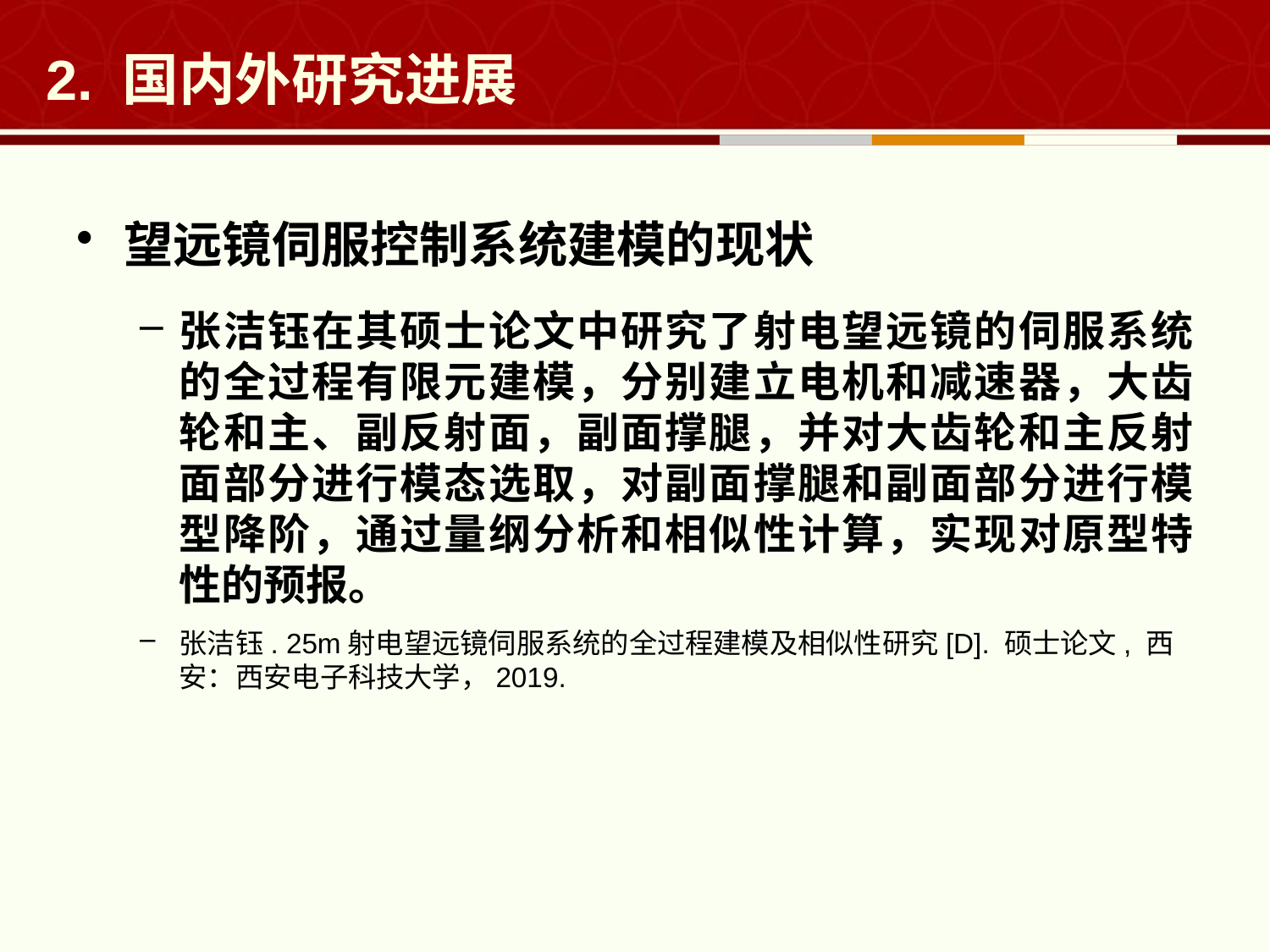

# 2. 国内外研究进展
望远镜伺服控制系统建模的现状
张洁钰在其硕士论文中研究了射电望远镜的伺服系统的全过程有限元建模，分别建立电机和减速器，大齿轮和主、副反射面，副面撑腿，并对大齿轮和主反射面部分进行模态选取，对副面撑腿和副面部分进行模型降阶，通过量纲分析和相似性计算，实现对原型特性的预报。
张洁钰. 25m射电望远镜伺服系统的全过程建模及相似性研究[D]. 硕士论文, 西安：西安电子科技大学，2019.